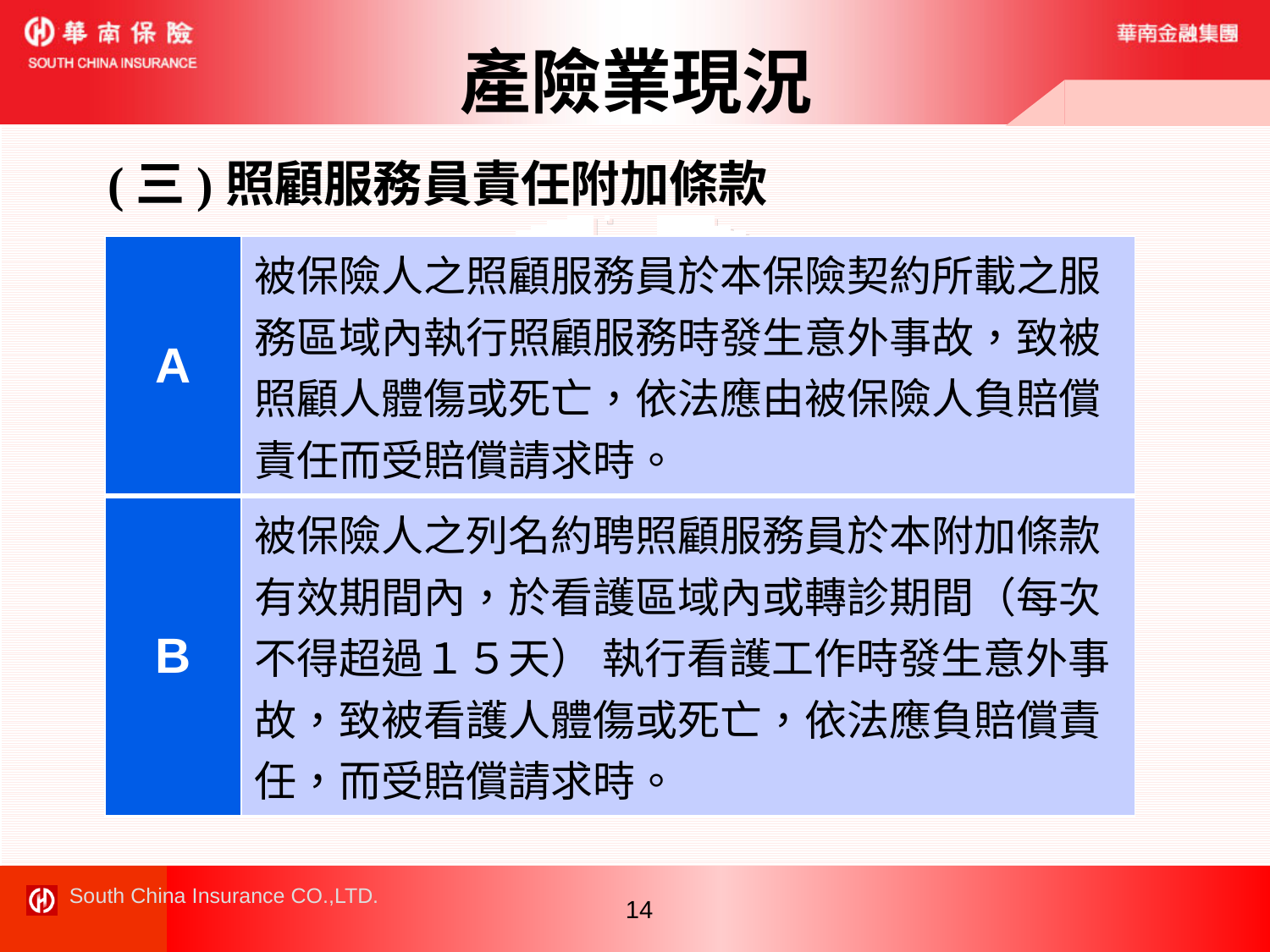

# 產險業現況
(三)照顧服務員責任附加條款

| A | 被保險人之照顧服務員於本保險契約所載之服務區域內執行照顧服務時發生意外事故，致被照顧人體傷或死亡，依法應由被保險人負賠償責任而受賠償請求時。 |
| --- | --- |
| B | 被保險人之列名約聘照顧服務員於本附加條款有效期間內，於看護區域內或轉診期間（每次不得超過１５天） 執行看護工作時發生意外事故，致被看護人體傷或死亡，依法應負賠償責任，而受賠償請求時。 |
14